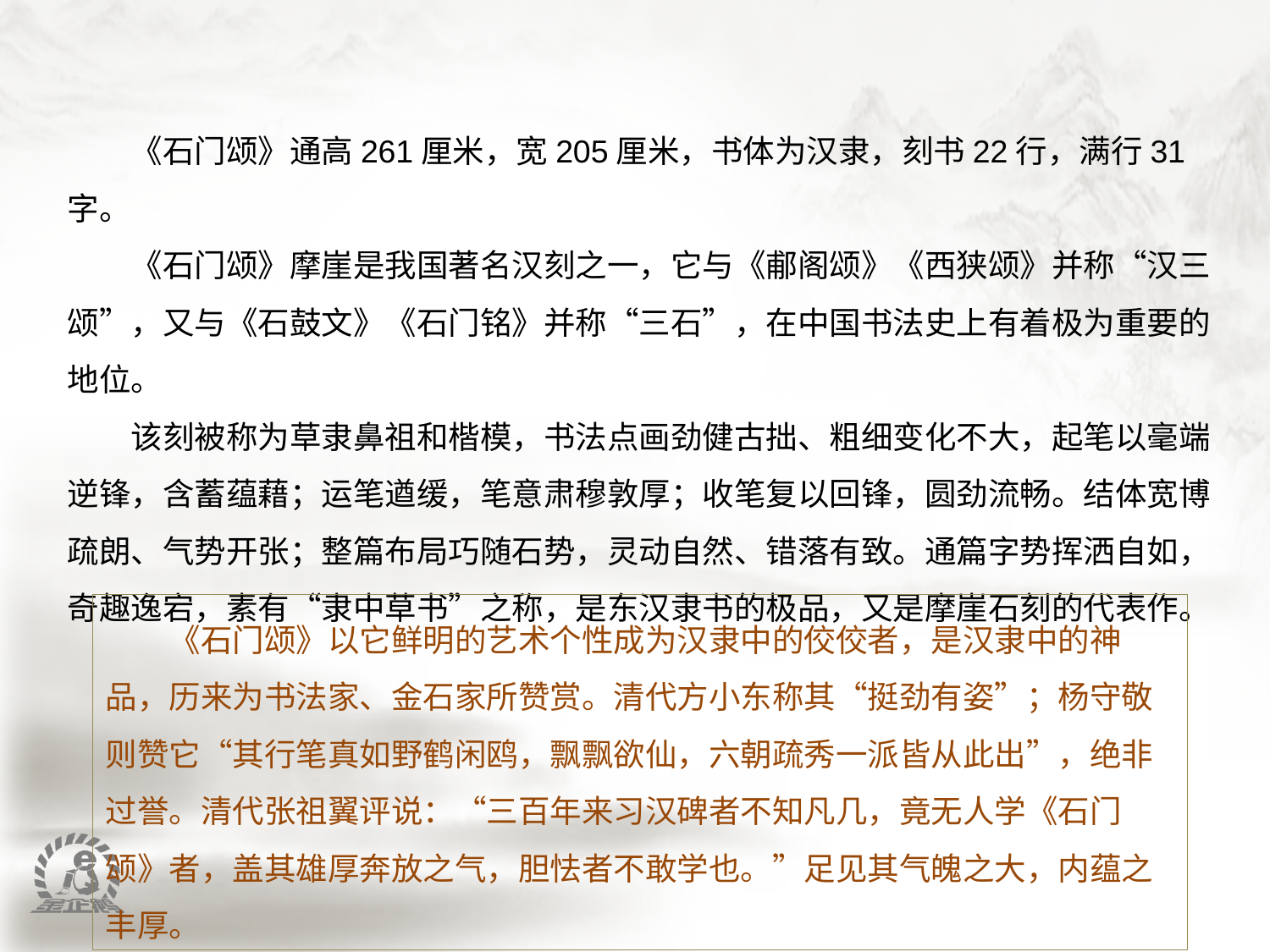

《石门颂》通高261厘米，宽205厘米，书体为汉隶，刻书22行，满行31字。
《石门颂》摩崖是我国著名汉刻之一，它与《郙阁颂》《西狭颂》并称“汉三颂”，又与《石鼓文》《石门铭》并称“三石”，在中国书法史上有着极为重要的地位。
该刻被称为草隶鼻祖和楷模，书法点画劲健古拙、粗细变化不大，起笔以毫端逆锋，含蓄蕴藉；运笔遒缓，笔意肃穆敦厚；收笔复以回锋，圆劲流畅。结体宽博疏朗、气势开张；整篇布局巧随石势，灵动自然、错落有致。通篇字势挥洒自如，奇趣逸宕，素有“隶中草书”之称，是东汉隶书的极品，又是摩崖石刻的代表作。
《石门颂》以它鲜明的艺术个性成为汉隶中的佼佼者，是汉隶中的神品，历来为书法家、金石家所赞赏。清代方小东称其“挺劲有姿”；杨守敬则赞它“其行笔真如野鹤闲鸥，飘飘欲仙，六朝疏秀一派皆从此出”，绝非过誉。清代张祖翼评说：“三百年来习汉碑者不知凡几，竟无人学《石门颂》者，盖其雄厚奔放之气，胆怯者不敢学也。”足见其气魄之大，内蕴之丰厚。